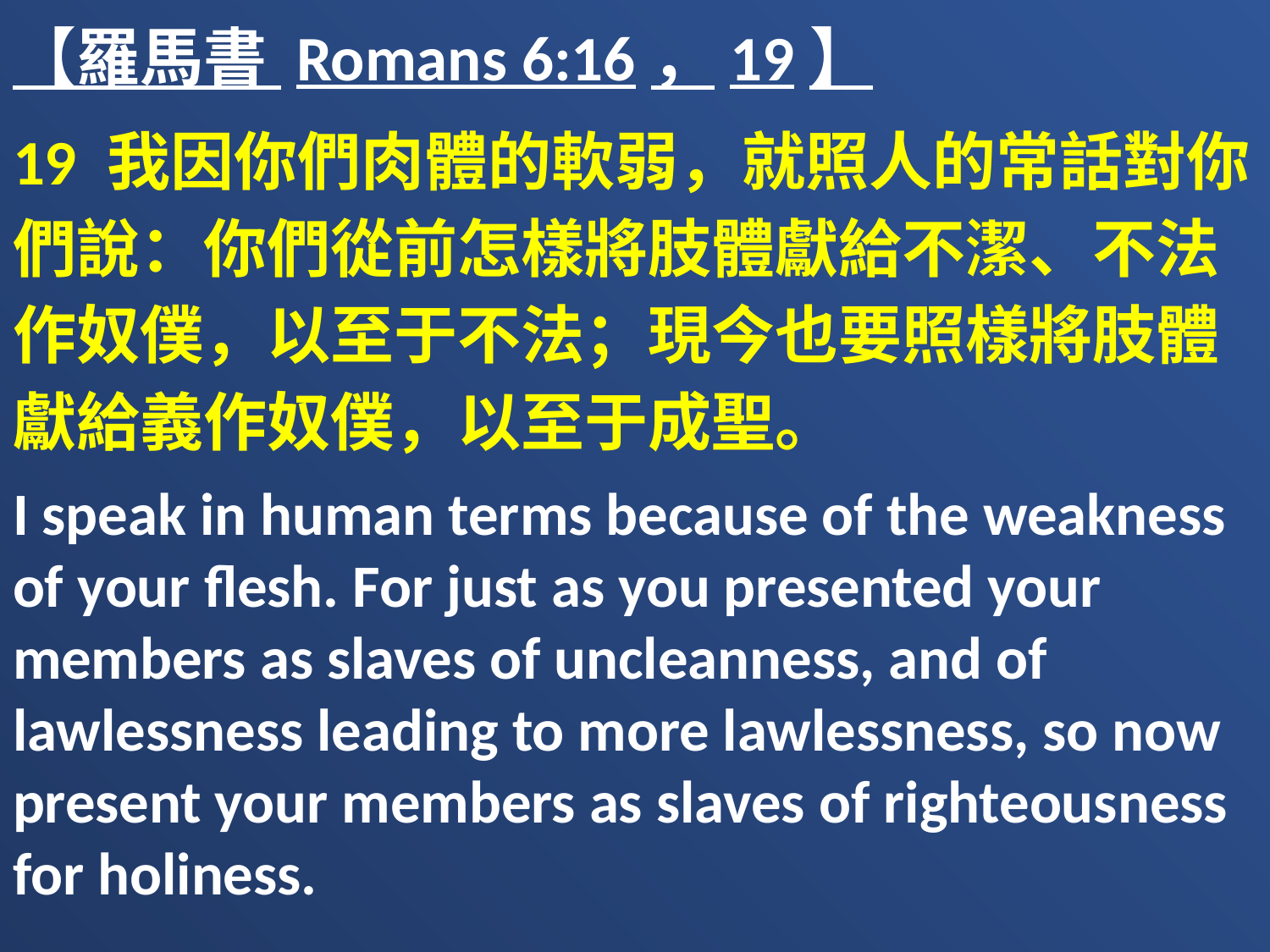

【羅馬書 Romans 6:16，19】
19 我因你們肉體的軟弱，就照人的常話對你們說：你們從前怎樣將肢體獻給不潔、不法作奴僕，以至于不法；現今也要照樣將肢體獻給義作奴僕，以至于成聖。
I speak in human terms because of the weakness of your flesh. For just as you presented your members as slaves of uncleanness, and of lawlessness leading to more lawlessness, so now present your members as slaves of righteousness for holiness.